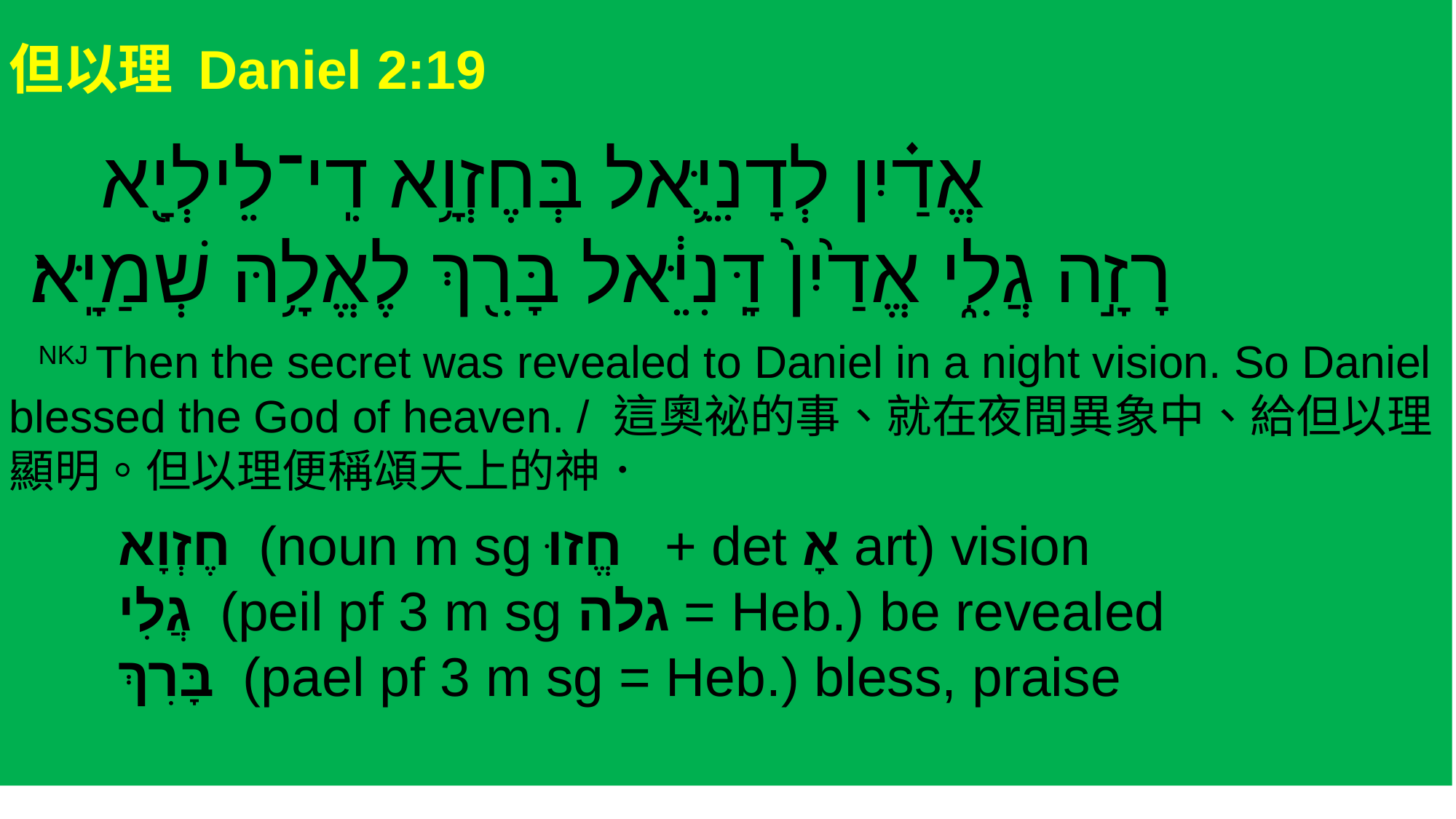

但以理 Daniel 2:19

        ‎‎אֱדַ֗יִן לְדָנִיֵּ֛אל בְּחֶזְוָ֥א דִֽי־לֵילְיָ֖א
 רָזָ֣ה גֲלִ֑י אֱדַ֙יִן֙ דָּֽנִיֵּ֔אל בָּרִ֖ךְ לֶאֱלָ֥הּ שְׁמַיָּֽא׃

    NKJ Then the secret was revealed to Daniel in a night vision. So Daniel blessed the God of heaven. / 這奧祕的事、就在夜間異象中、給但以理顯明。但以理便稱頌天上的神．

	חֶזְוָא  (noun m sg חֱזוּ   + det אָ art) vision
	גֲלִי  (peil pf 3 m sg גלה = Heb.) be revealed
	בָּרִךְ  (pael pf 3 m sg = Heb.) bless, praise